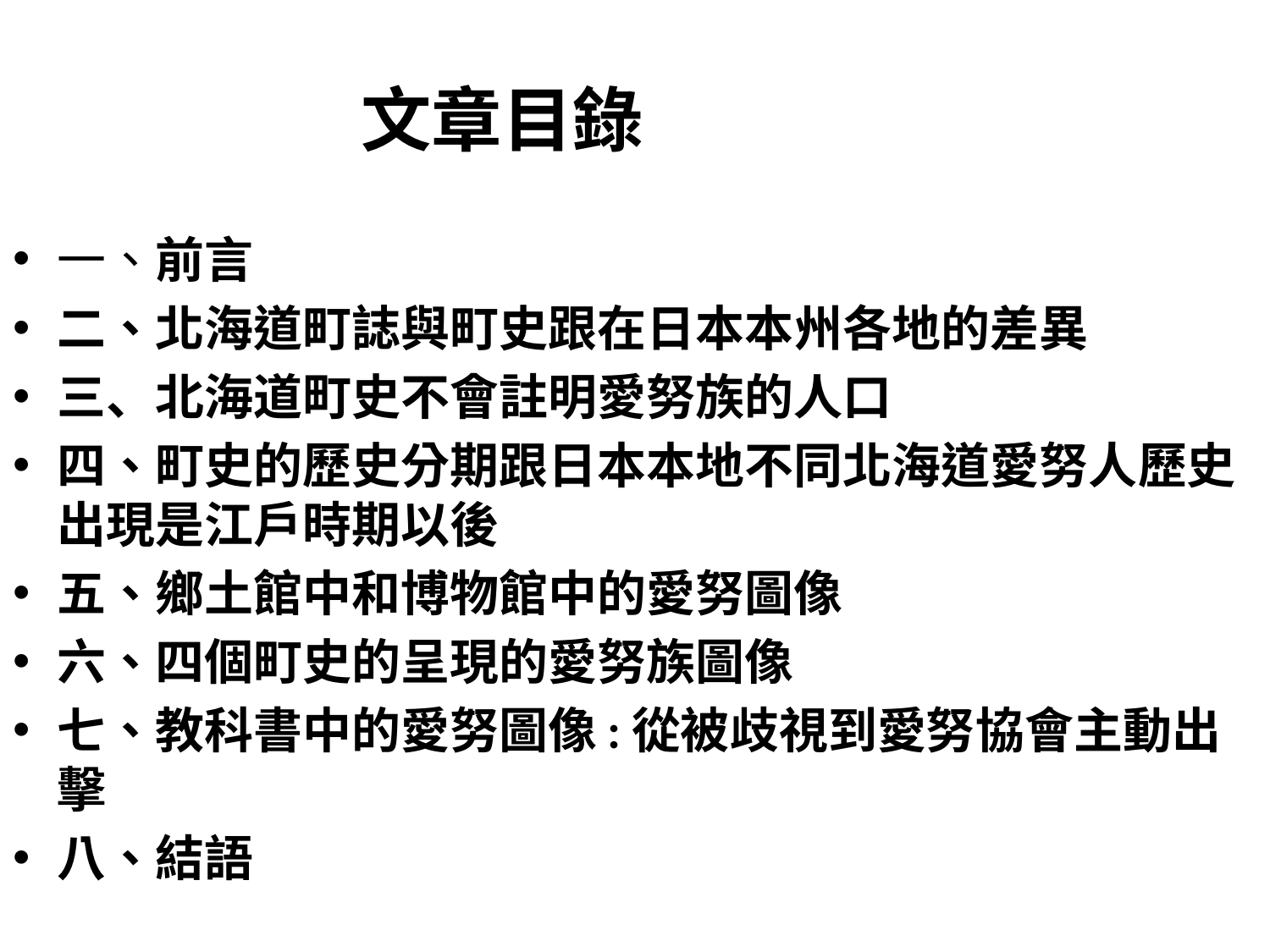

文章目錄
一、前言
二、北海道町誌與町史跟在日本本州各地的差異
三、北海道町史不會註明愛努族的人口
四、町史的歷史分期跟日本本地不同北海道愛努人歷史出現是江戶時期以後
五、鄉土館中和博物館中的愛努圖像
六、四個町史的呈現的愛努族圖像
七、教科書中的愛努圖像:從被歧視到愛努協會主動出擊
八、結語